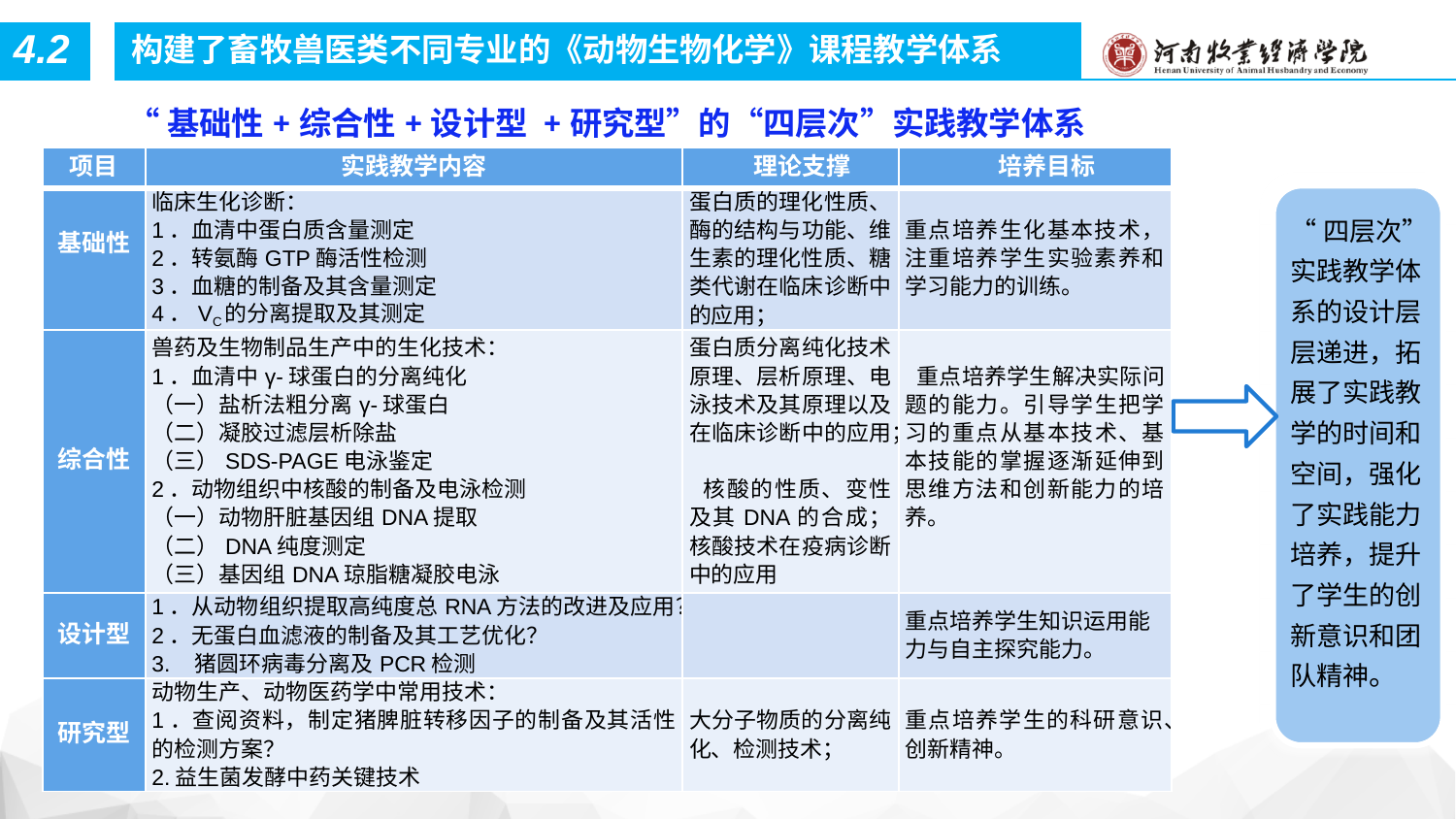

4.2
构建了畜牧兽医类不同专业的《动物生物化学》课程教学体系
“基础性+综合性+设计型 +研究型”的“四层次”实践教学体系
| 项目 | 实践教学内容 | 理论支撑 | 培养目标 |
| --- | --- | --- | --- |
| 基础性 | 临床生化诊断： 1．血清中蛋白质含量测定 2．转氨酶GTP酶活性检测　 3．血糖的制备及其含量测定 4．VC的分离提取及其测定 | 蛋白质的理化性质、酶的结构与功能、维生素的理化性质、糖类代谢在临床诊断中的应用； | 重点培养生化基本技术，注重培养学生实验素养和学习能力的训练。 |
| 综合性 | 兽药及生物制品生产中的生化技术： 1．血清中γ-球蛋白的分离纯化 （一）盐析法粗分离γ-球蛋白 （二）凝胶过滤层析除盐 （三）SDS-PAGE电泳鉴定 2．动物组织中核酸的制备及电泳检测 （一）动物肝脏基因组DNA提取 （二）DNA纯度测定 （三）基因组DNA琼脂糖凝胶电泳 | 蛋白质分离纯化技术原理、层析原理、电泳技术及其原理以及在临床诊断中的应用；   核酸的性质、变性及其DNA的合成；核酸技术在疫病诊断中的应用 | 重点培养学生解决实际问题的能力。引导学生把学习的重点从基本技术、基本技能的掌握逐渐延伸到思维方法和创新能力的培养。 |
| 设计型 | 1．从动物组织提取高纯度总RNA方法的改进及应用？ 2．无蛋白血滤液的制备及其工艺优化？ 3. 猪圆环病毒分离及PCR检测 |  | 重点培养学生知识运用能力与自主探究能力。 |
| 研究型 | 动物生产、动物医药学中常用技术： 1．查阅资料，制定猪脾脏转移因子的制备及其活性的检测方案？ 2.益生菌发酵中药关键技术 | 大分子物质的分离纯化、检测技术； | 重点培养学生的科研意识、创新精神。 |

“四层次”实践教学体系的设计层层递进，拓展了实践教学的时间和空间，强化了实践能力培养，提升了学生的创新意识和团队精神。